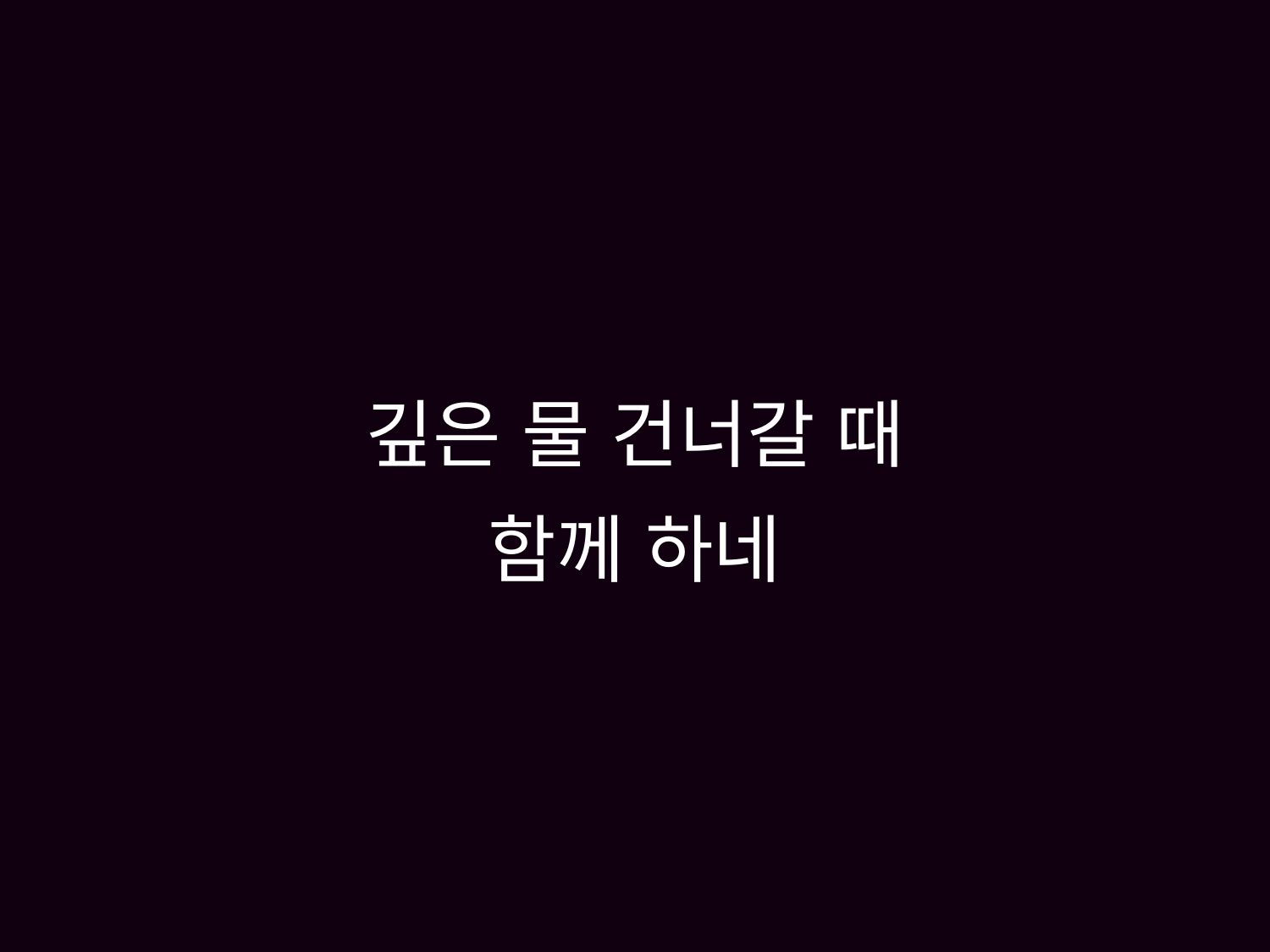

# 깊은 물 건너갈 때 함께 하네